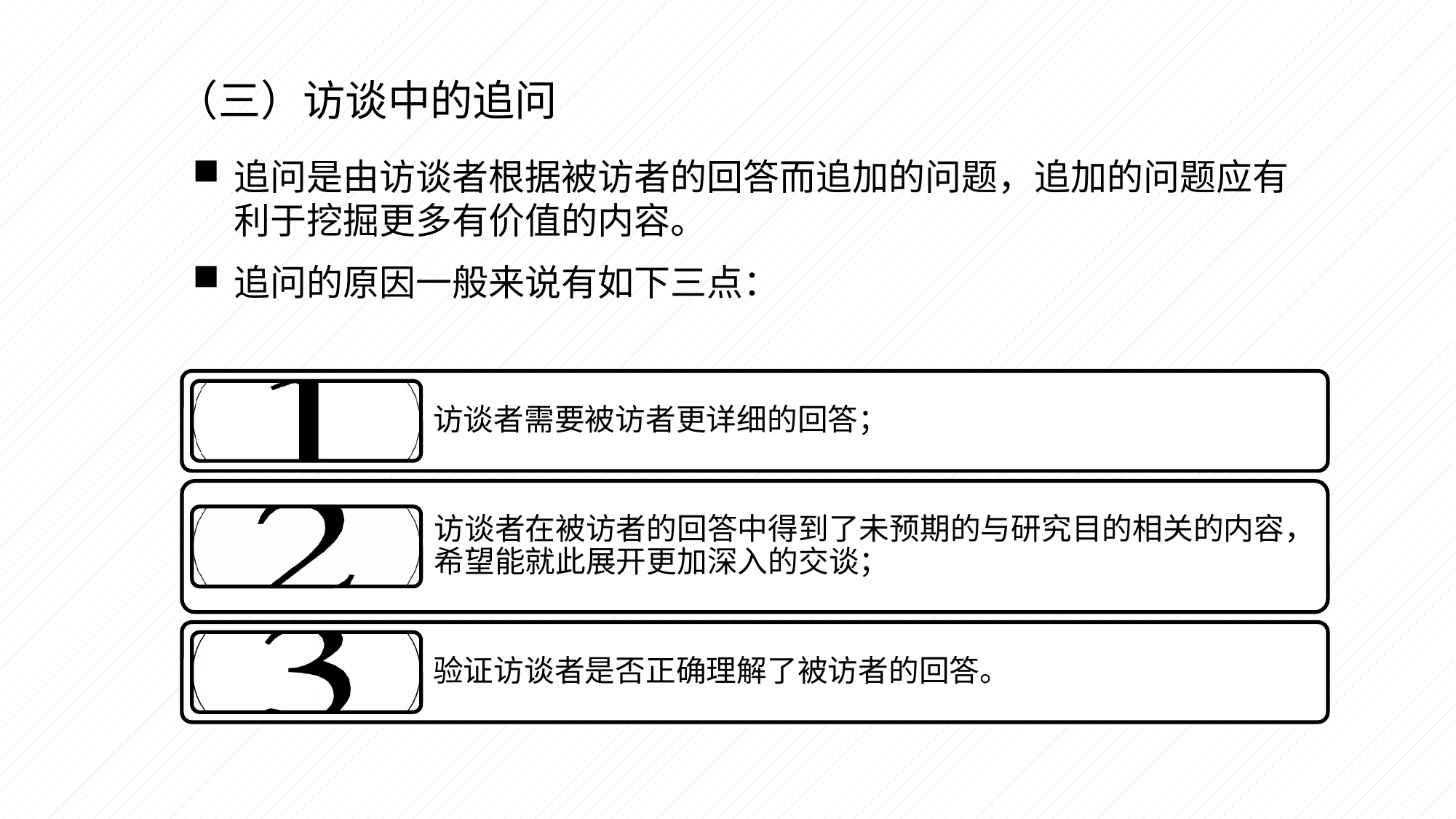

（三）访谈中的追问
追问是由访谈者根据被访者的回答而追加的问题，追加的问题应有利于挖掘更多有价值的内容。
追问的原因一般来说有如下三点：
访谈者需要被访者更详细的回答；
访谈者在被访者的回答中得到了未预期的与研究目的相关的内容，希望能就此展开更加深入的交谈；
验证访谈者是否正确理解了被访者的回答。